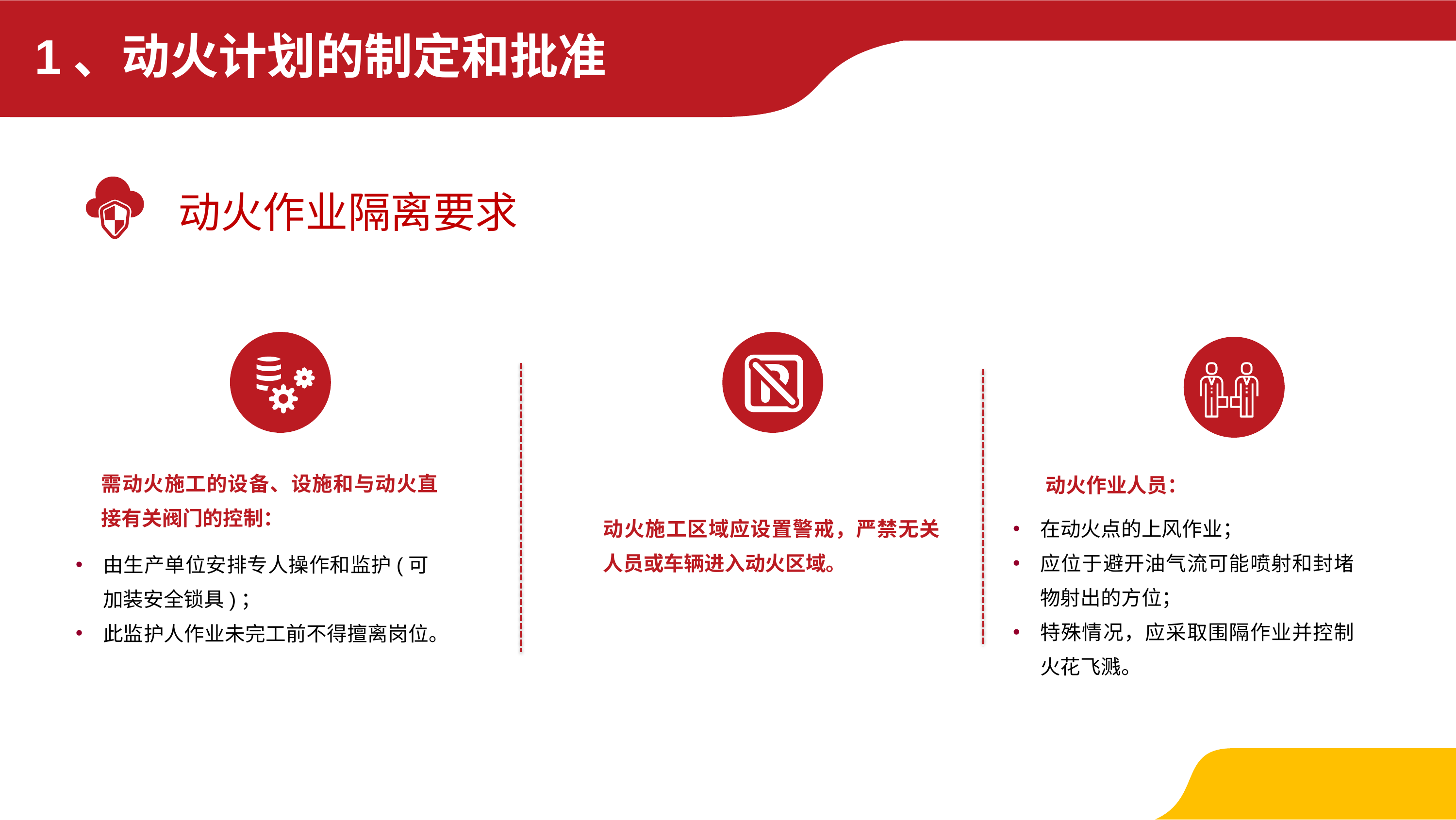

1、动火计划的制定和批准

动火作业隔离要求

需动火施工的设备、设施和与动火直接有关阀门的控制：

动火作业人员：
动火施工区域应设置警戒，严禁无关人员或车辆进入动火区域。

在动火点的上风作业；
应位于避开油气流可能喷射和封堵物射出的方位；
特殊情况，应采取围隔作业并控制火花飞溅。
由生产单位安排专人操作和监护(可加装安全锁具)；
此监护人作业未完工前不得擅离岗位。